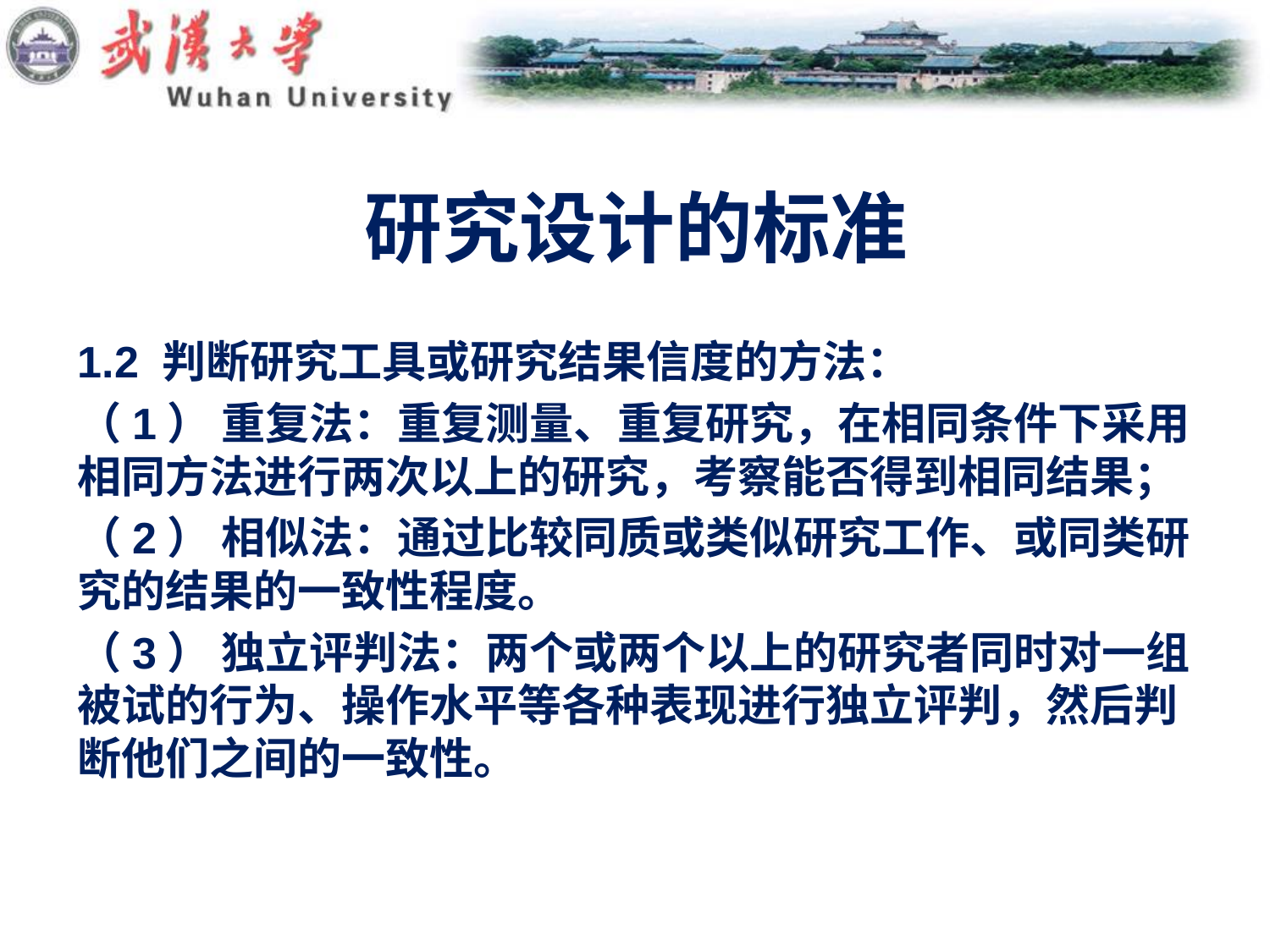

# 研究设计的标准
1.2 判断研究工具或研究结果信度的方法：
（1） 重复法：重复测量、重复研究，在相同条件下采用相同方法进行两次以上的研究，考察能否得到相同结果；
（2） 相似法：通过比较同质或类似研究工作、或同类研究的结果的一致性程度。
（3） 独立评判法：两个或两个以上的研究者同时对一组被试的行为、操作水平等各种表现进行独立评判，然后判断他们之间的一致性。